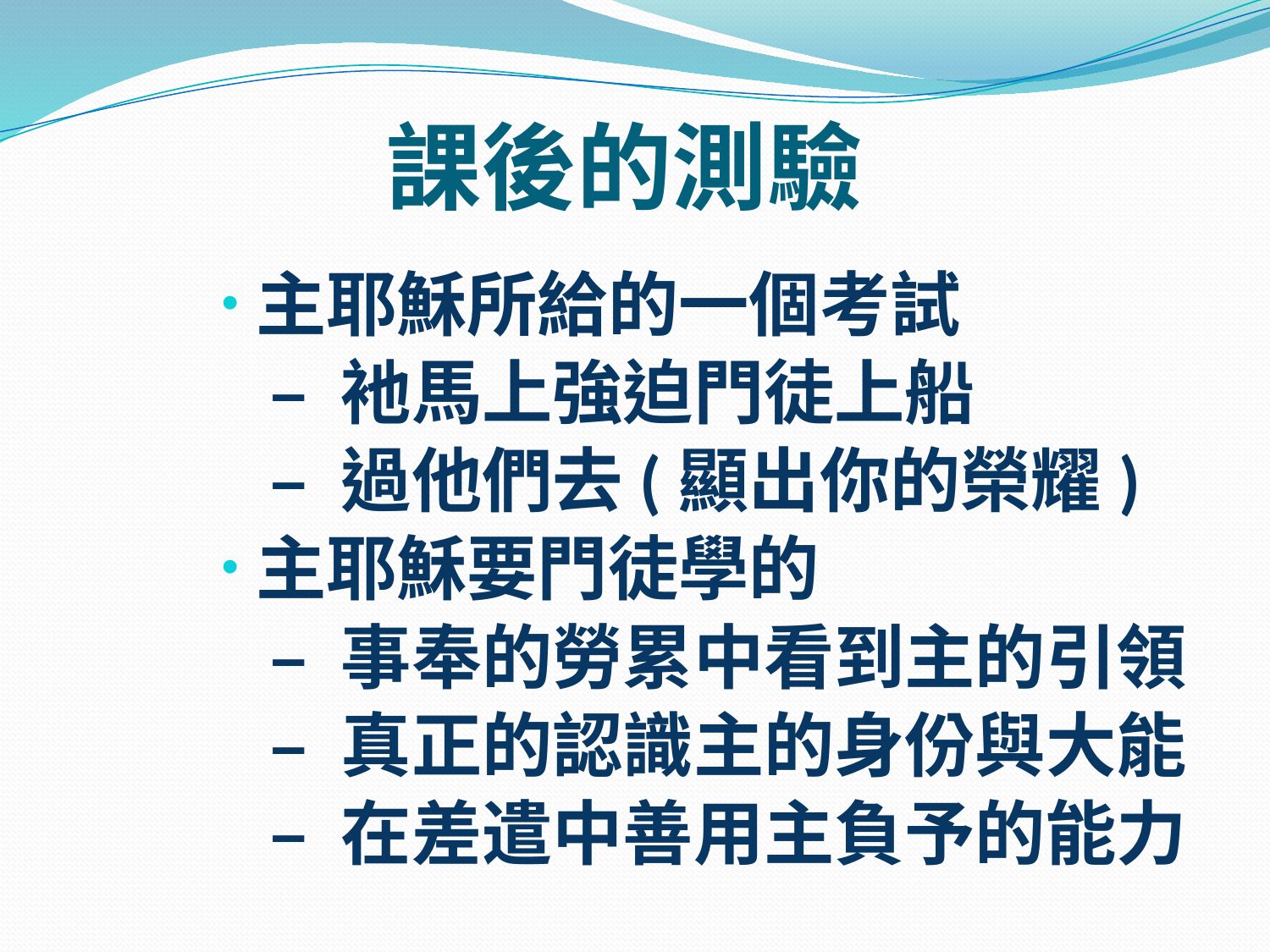

# 課後的測驗
主耶穌所給的一個考試
   – 衪馬上強迫門徒上船
   – 過他們去(顯出你的榮耀)
主耶穌要門徒學的
   – 事奉的勞累中看到主的引領
   – 真正的認識主的身份與大能
   – 在差遣中善用主負予的能力